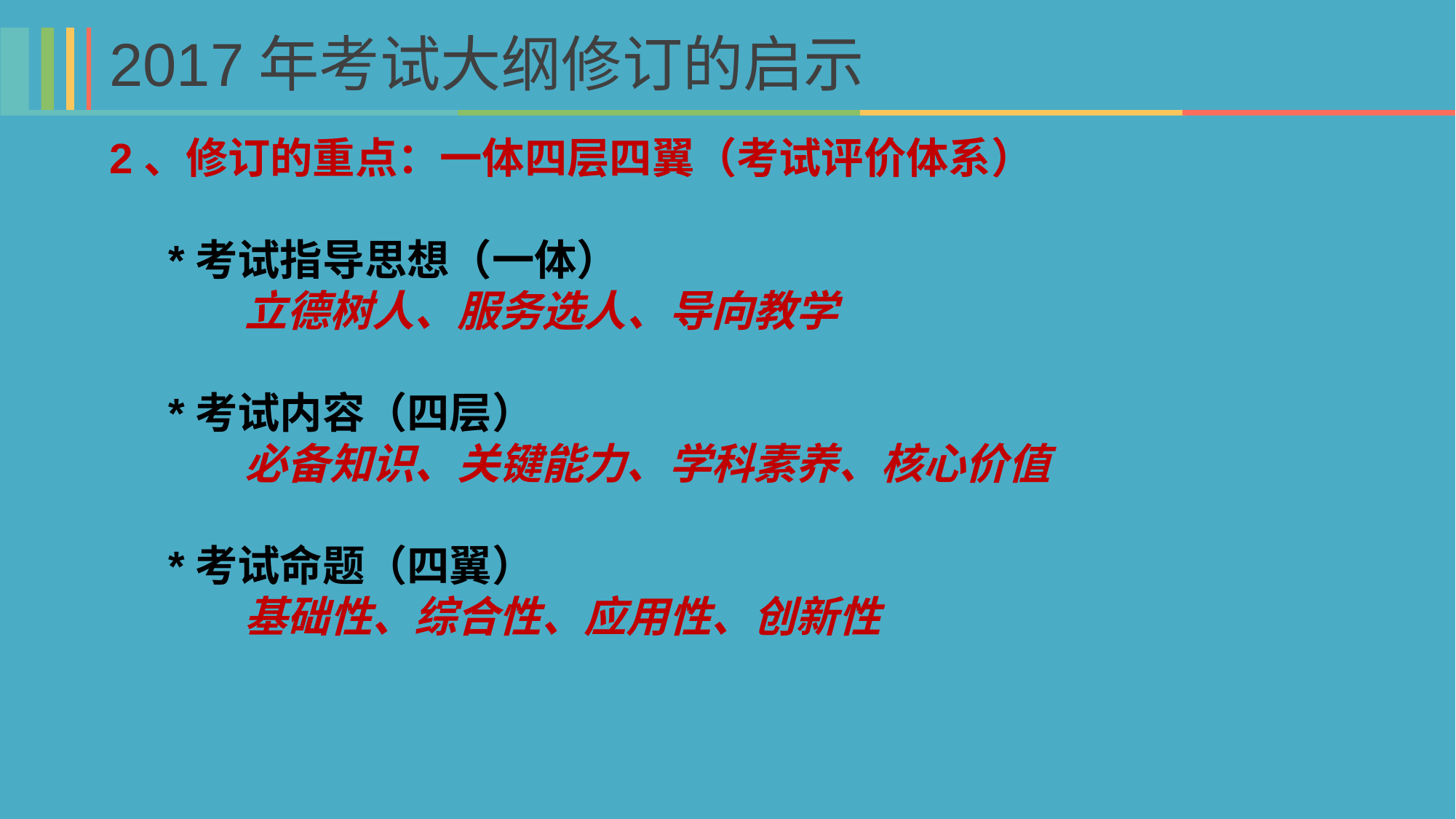

2017年考试大纲修订的启示

2、修订的重点：一体四层四翼（考试评价体系）

     *考试指导思想（一体）
             立德树人、服务选人、导向教学

     *考试内容（四层）
             必备知识、关键能力、学科素养、核心价值

     *考试命题（四翼）
             基础性、综合性、应用性、创新性